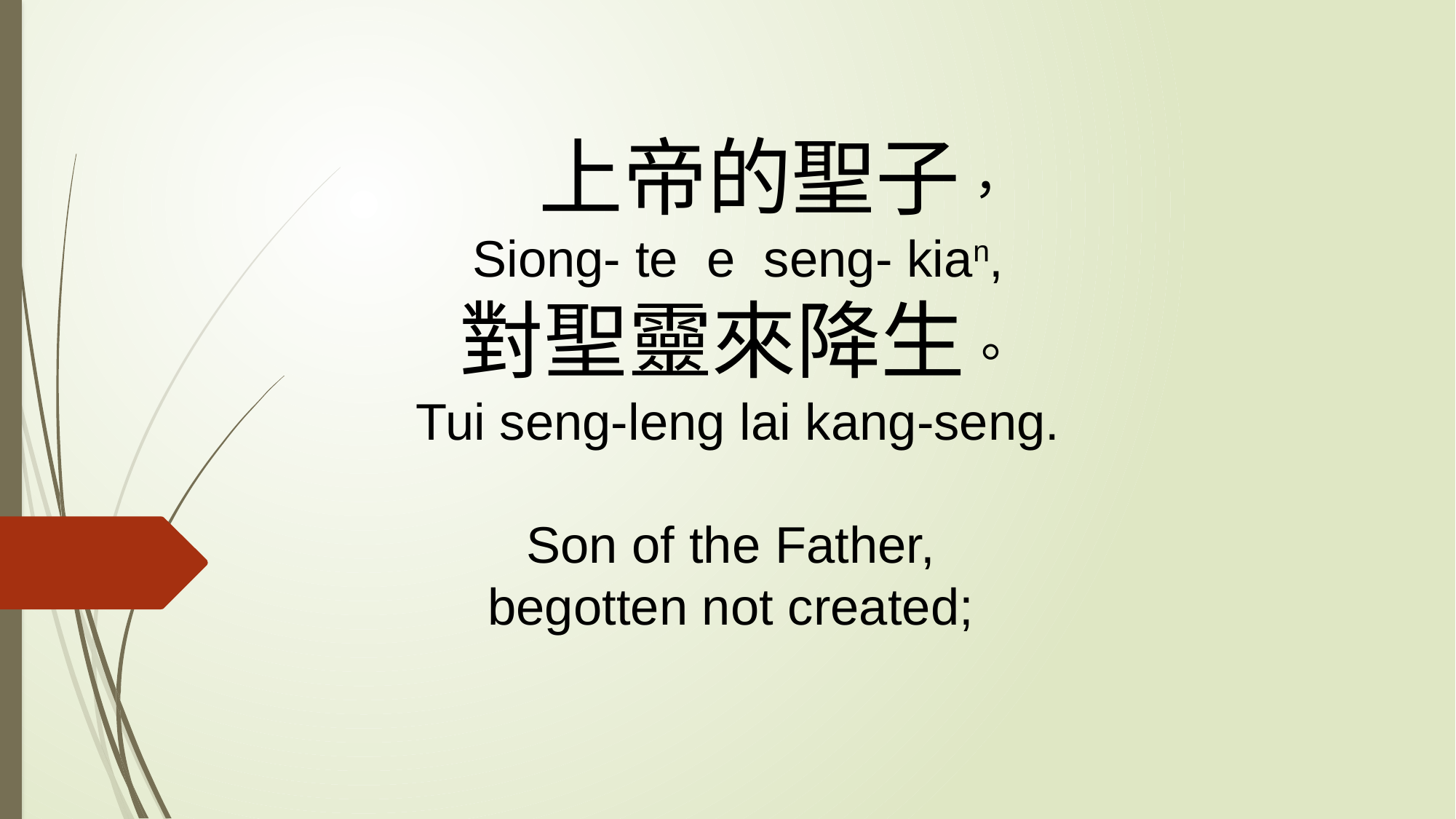

# 上帝的聖子， Siong- te  e  seng- kian, 對聖靈來降生。 Tui seng-leng lai kang-seng. Son of the Father, begotten not created;